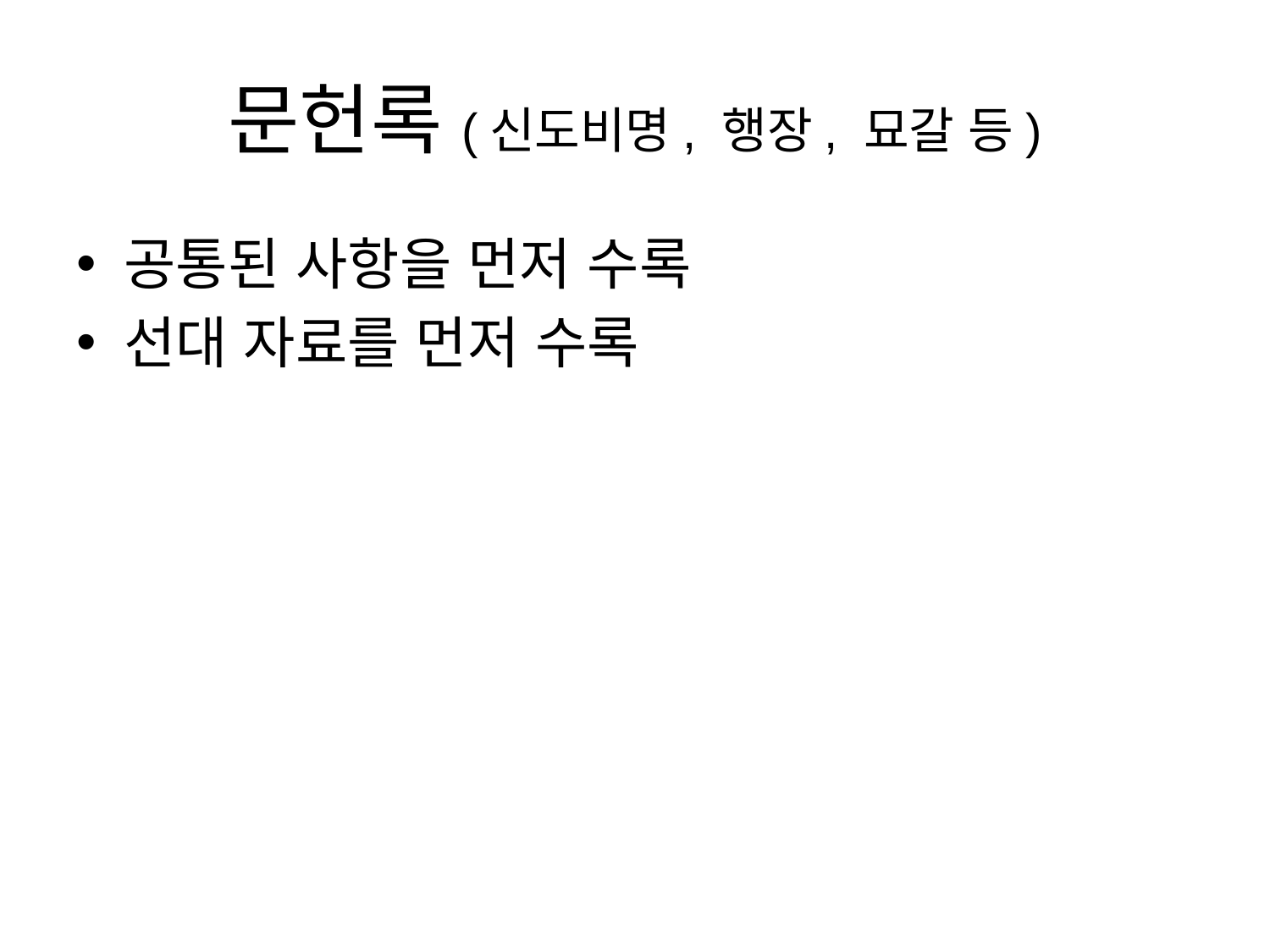

# 문헌록(신도비명, 행장, 묘갈 등)
공통된 사항을 먼저 수록
선대 자료를 먼저 수록